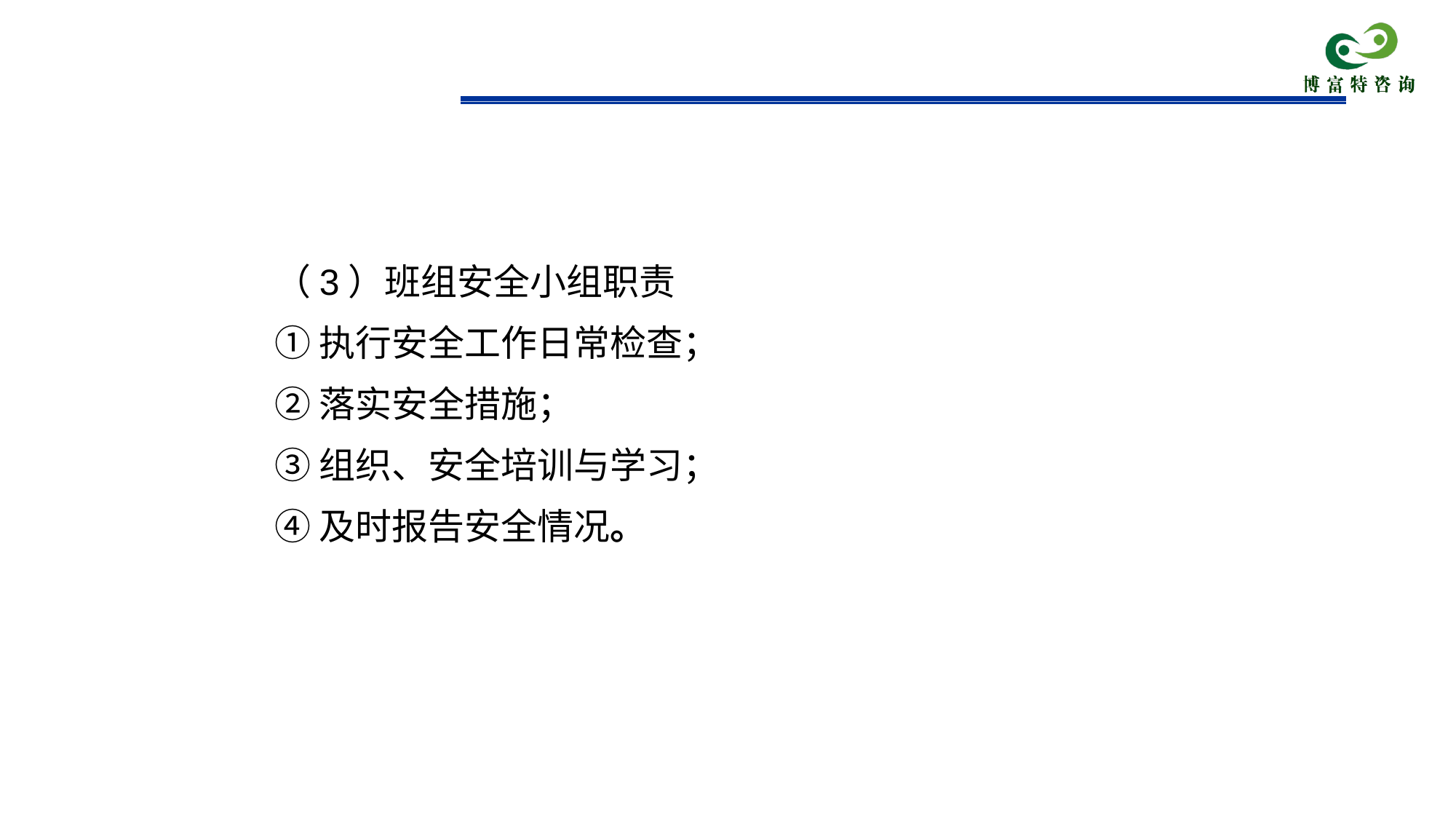

（3）班组安全小组职责
①执行安全工作日常检查；
②落实安全措施；
③组织、安全培训与学习；
④及时报告安全情况。